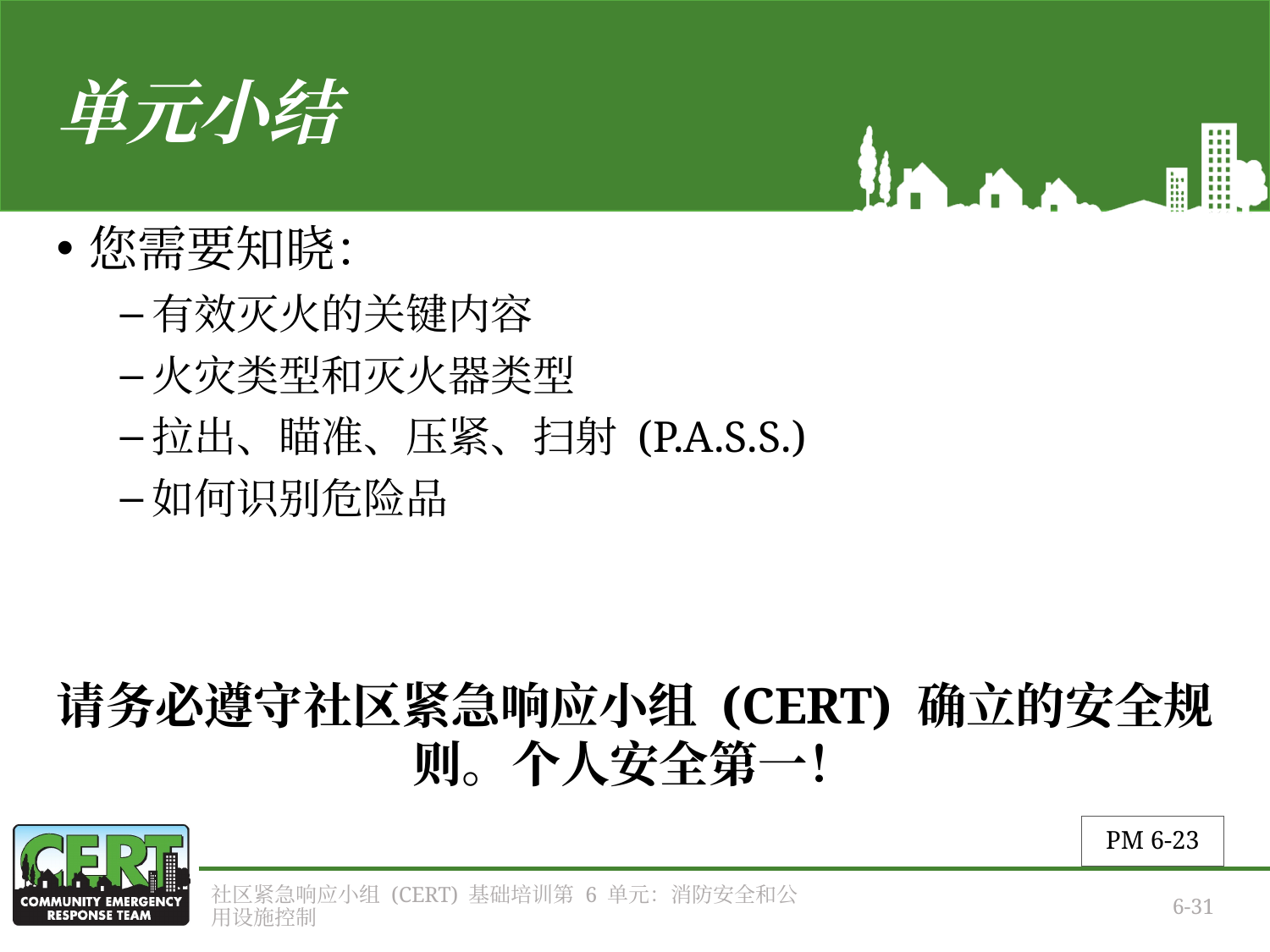

# 单元小结
您需要知晓：
有效灭火的关键内容
火灾类型和灭火器类型
拉出、瞄准、压紧、扫射 (P.A.S.S.)
如何识别危险品

请务必遵守社区紧急响应小组 (CERT) 确立的安全规则。个人安全第一！

PM 6-23
社区紧急响应小组 (CERT) 基础培训第 6 单元：消防安全和公用设施控制
6-31